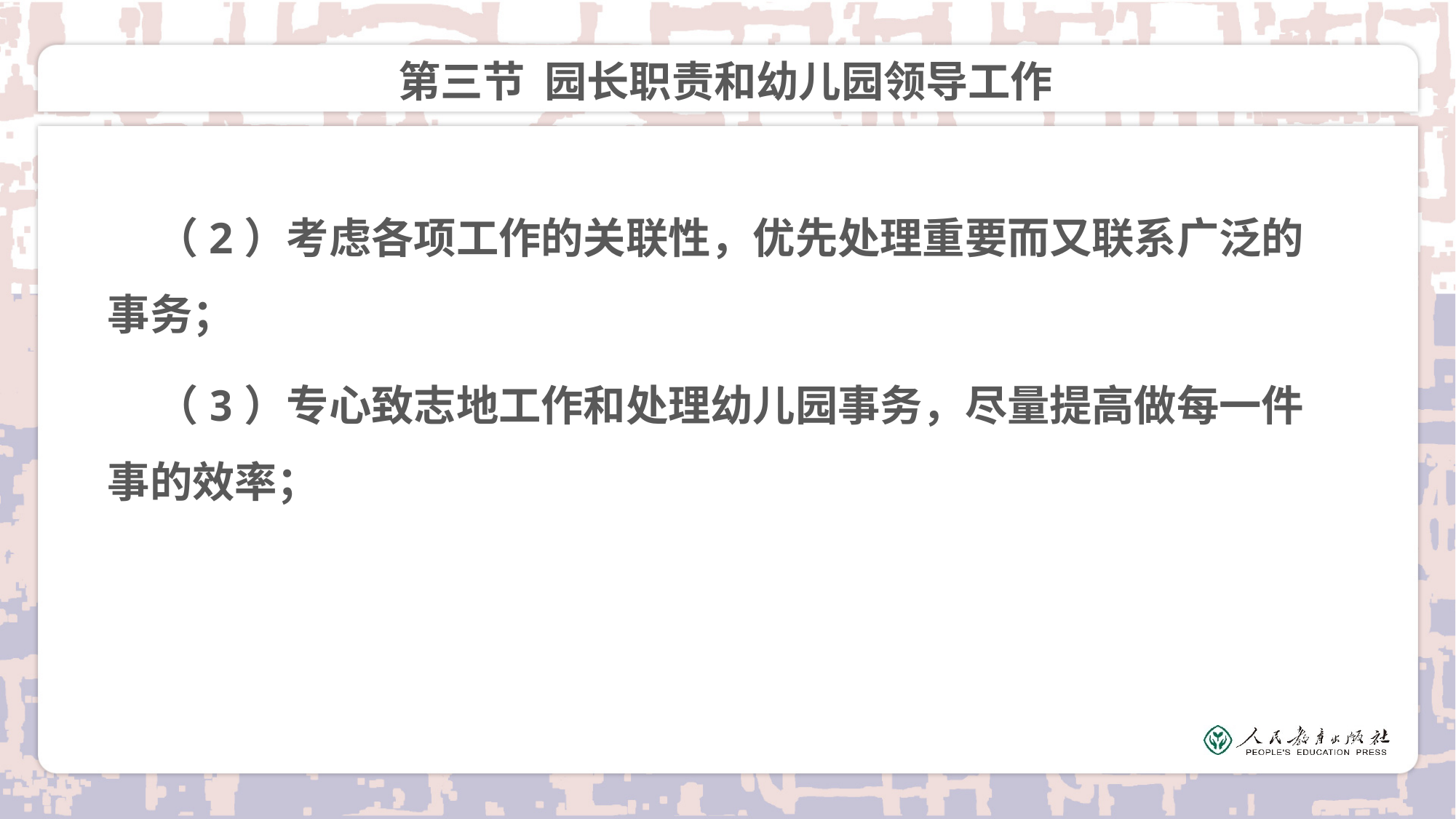

# 第三节  园长职责和幼儿园领导工作
    （2）考虑各项工作的关联性，优先处理重要而又联系广泛的事务；
    （3）专心致志地工作和处理幼儿园事务，尽量提高做每一件事的效率；